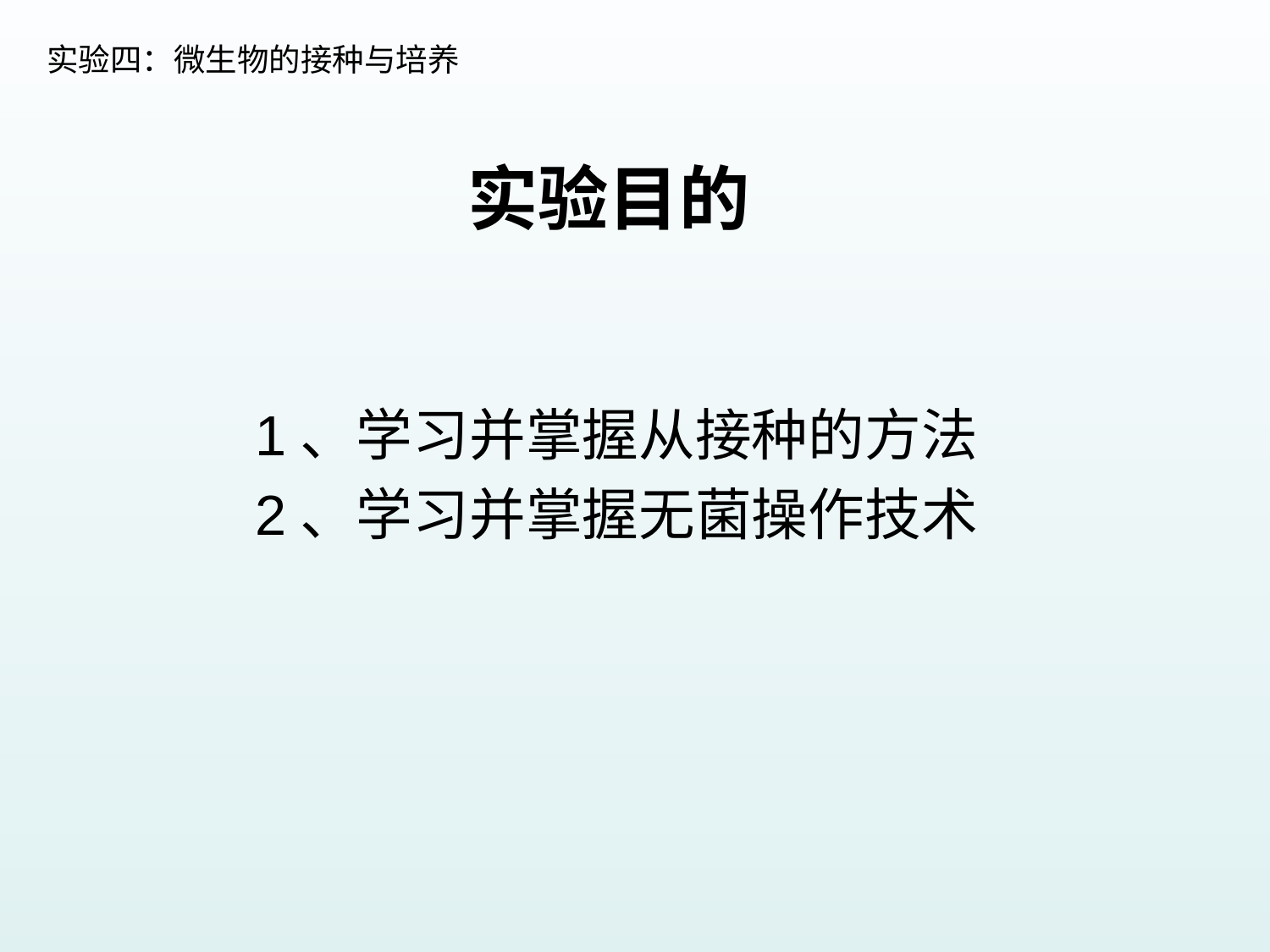

实验四：微生物的接种与培养
# 实验目的

1、学习并掌握从接种的方法
2、学习并掌握无菌操作技术